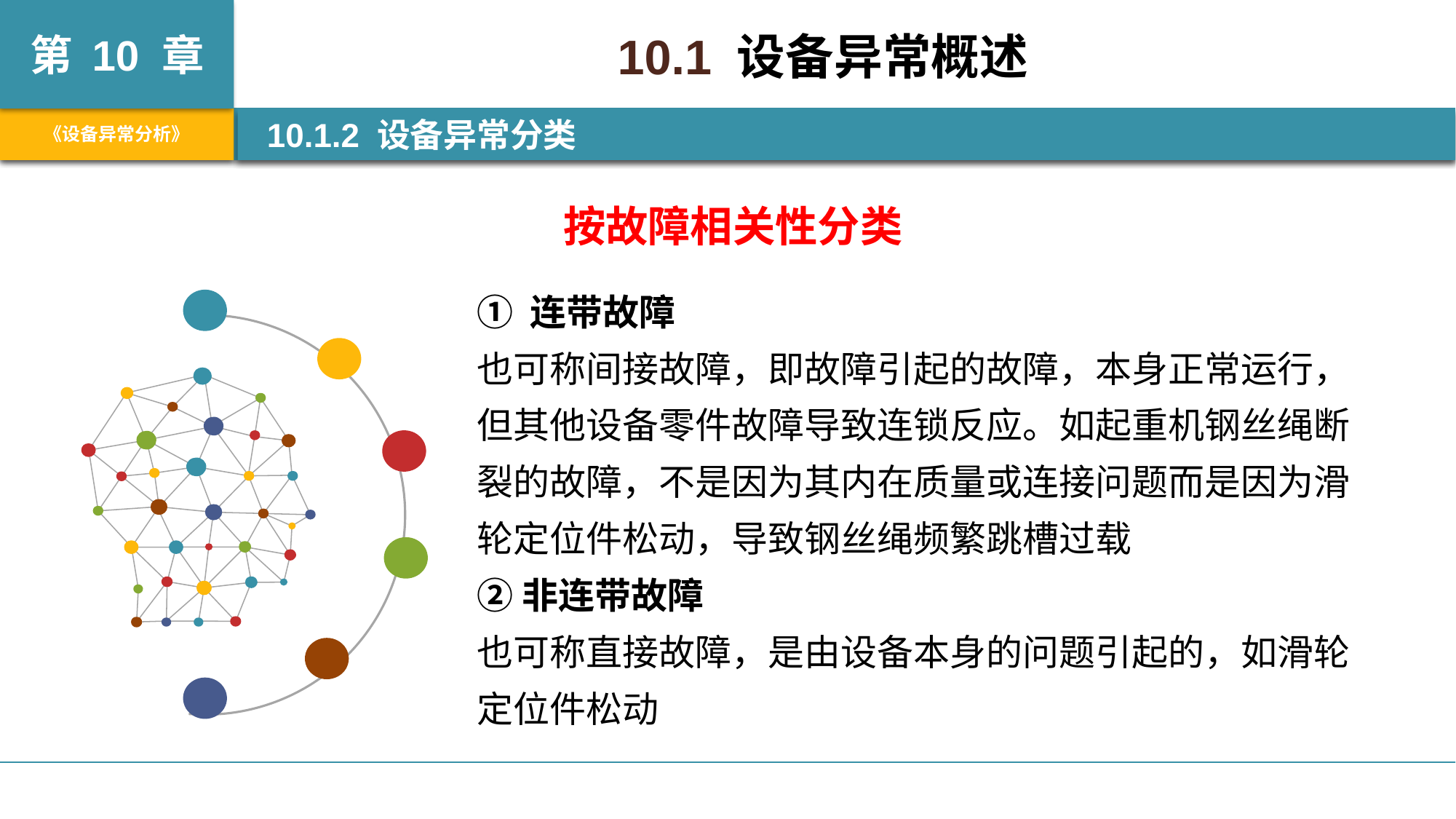

10.1 设备异常概述
  10.1.2 设备异常分类
按故障相关性分类
① 连带故障
也可称间接故障，即故障引起的故障，本身正常运行，但其他设备零件故障导致连锁反应。如起重机钢丝绳断裂的故障，不是因为其内在质量或连接问题而是因为滑轮定位件松动，导致钢丝绳频繁跳槽过载
②非连带故障
也可称直接故障，是由设备本身的问题引起的，如滑轮定位件松动